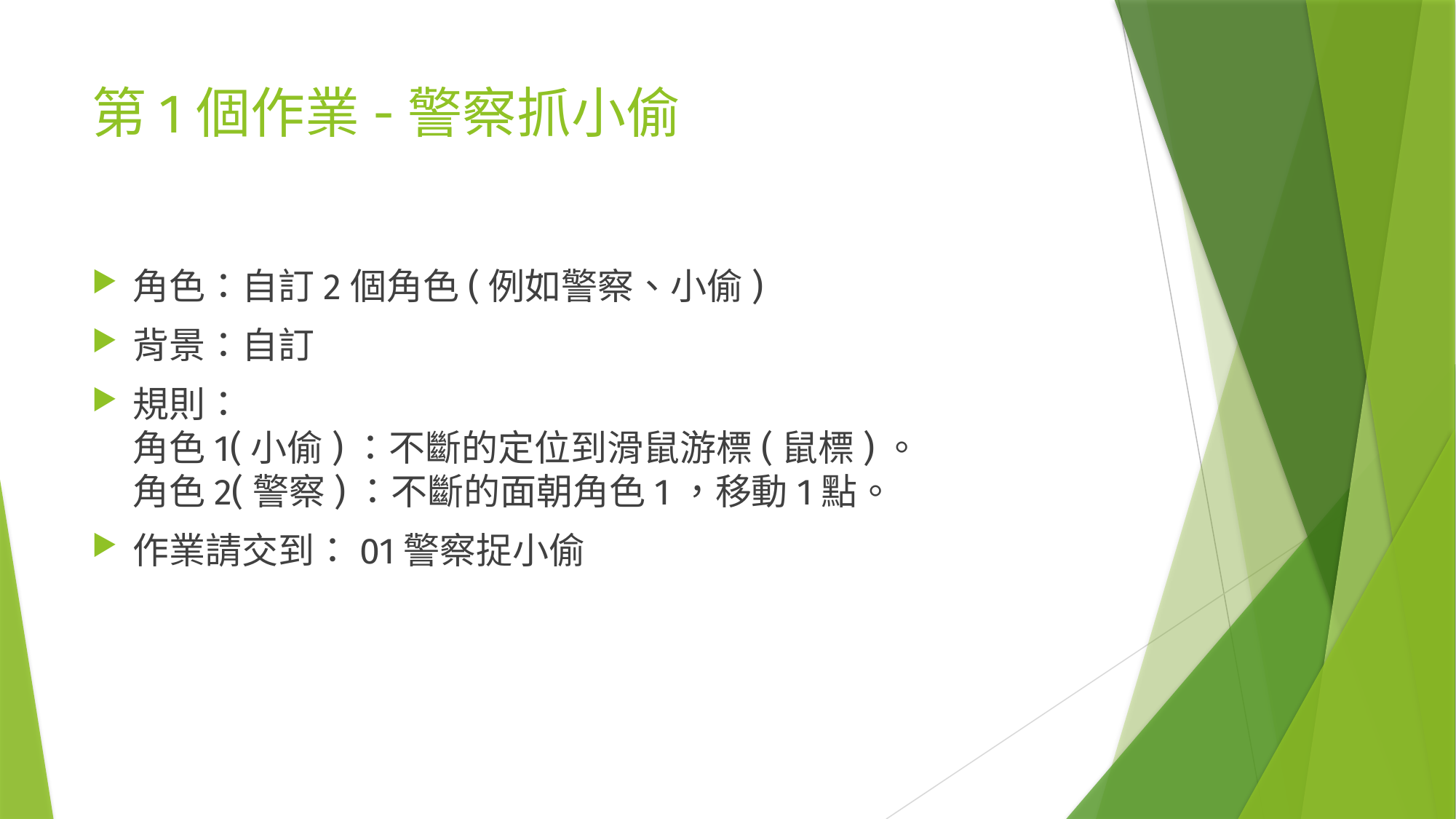

# 第1個作業-警察抓小偷
角色：自訂2個角色(例如警察、小偷)
背景：自訂
規則：
角色1(小偷)：不斷的定位到滑鼠游標(鼠標)。
角色2(警察)：不斷的面朝角色1，移動1點。
作業請交到：01警察捉小偷